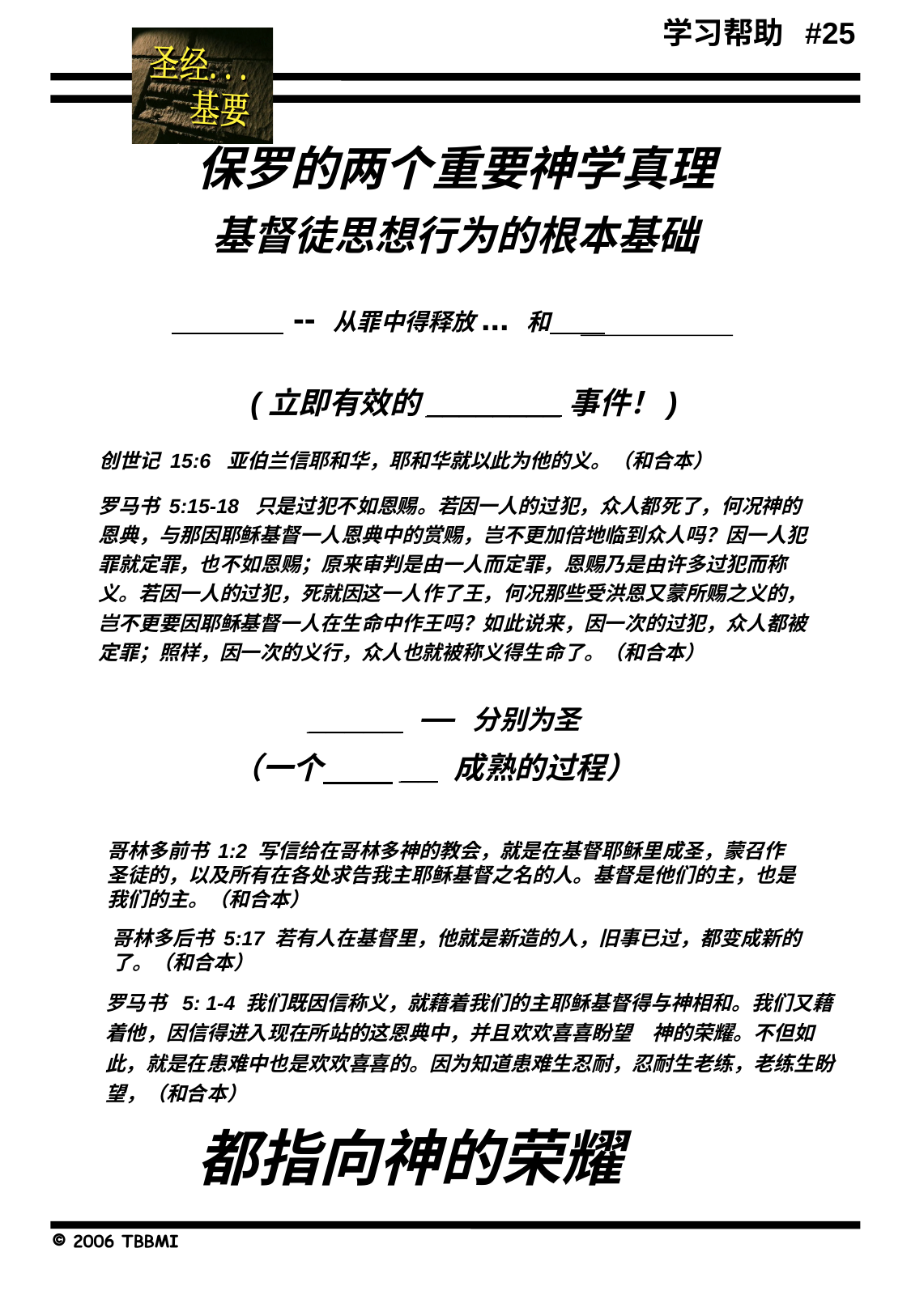

学习帮助  #25
25
保罗的两个重要神学真理
基督徒思想行为的根本基础
             -- 从罪中得释放... 和

(立即有效的________事件！)
创世记 15:6  亚伯兰信耶和华，耶和华就以此为他的义。（和合本）
|  | 罗马书 5:15-18 只是过犯不如恩赐。若因一人的过犯，众人都死了，何况神的恩典，与那因耶稣基督一人恩典中的赏赐，岂不更加倍地临到众人吗？因一人犯罪就定罪，也不如恩赐；原来审判是由一人而定罪，恩赐乃是由许多过犯而称义。若因一人的过犯，死就因这一人作了王，何况那些受洪恩又蒙所赐之义的，岂不更要因耶稣基督一人在生命中作王吗？如此说来，因一次的过犯，众人都被定罪；照样，因一次的义行，众人也就被称义得生命了。（和合本） |
| --- | --- |
_____  — 分别为圣
（一个         __ 成熟的过程）
哥林多前书 1:2 写信给在哥林多神的教会，就是在基督耶稣里成圣，蒙召作圣徒的，以及所有在各处求告我主耶稣基督之名的人。基督是他们的主，也是我们的主。（和合本）
哥林多后书 5:17 若有人在基督里，他就是新造的人，旧事已过，都变成新的
了。（和合本）
罗马书  5: 1-4 我们既因信称义，就藉着我们的主耶稣基督得与神相和。我们又藉着他，因信得进入现在所站的这恩典中，并且欢欢喜喜盼望　神的荣耀。不但如此，就是在患难中也是欢欢喜喜的。因为知道患难生忍耐，忍耐生老练，老练生盼望，（和合本）
都指向神的荣耀